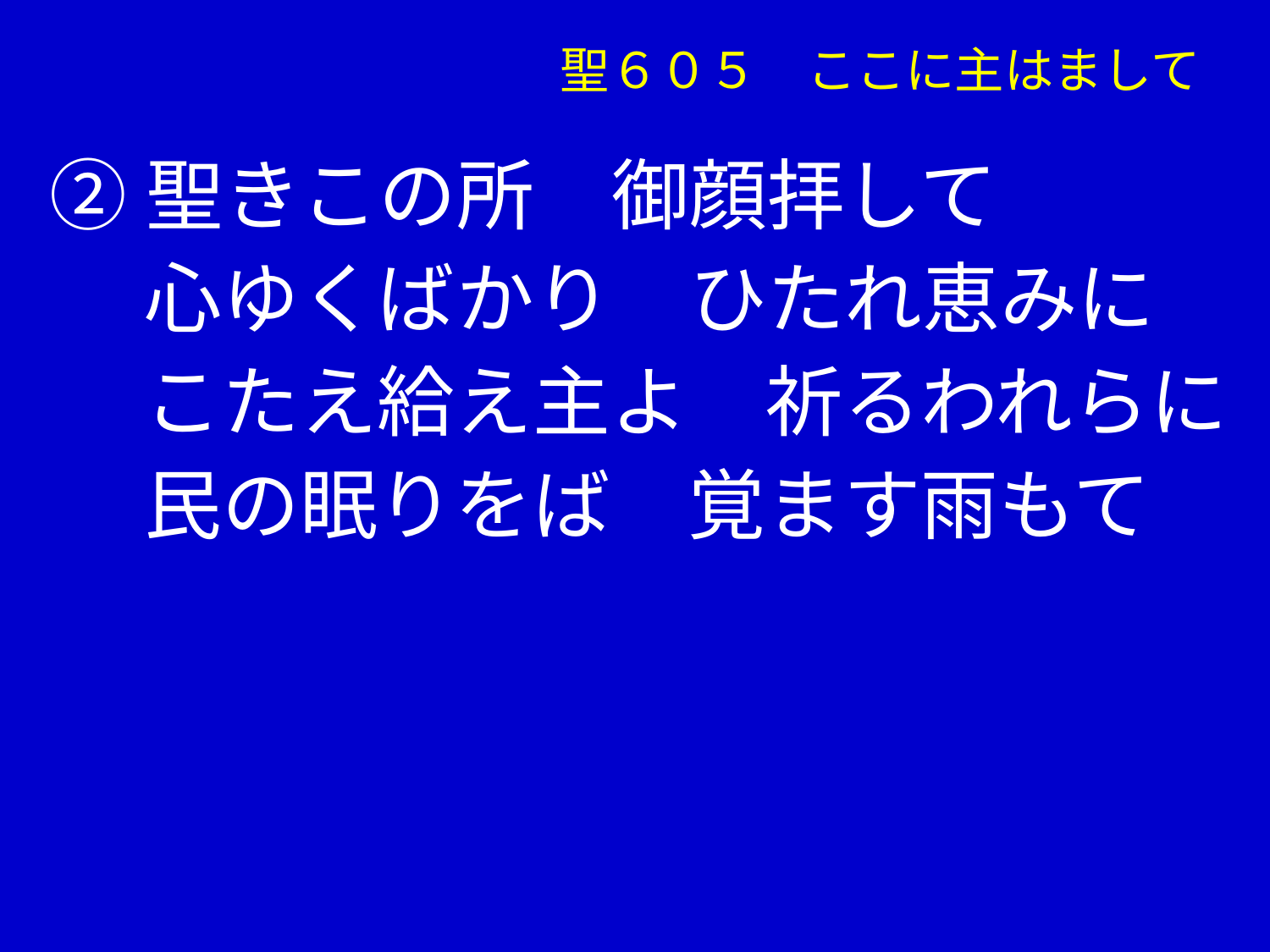

聖６０５　ここに主はまして
②聖きこの所　御顔拝して
　 心ゆくばかり　ひたれ恵みに
　 こたえ給え主よ　祈るわれらに
　 民の眠りをば　覚ます雨もて